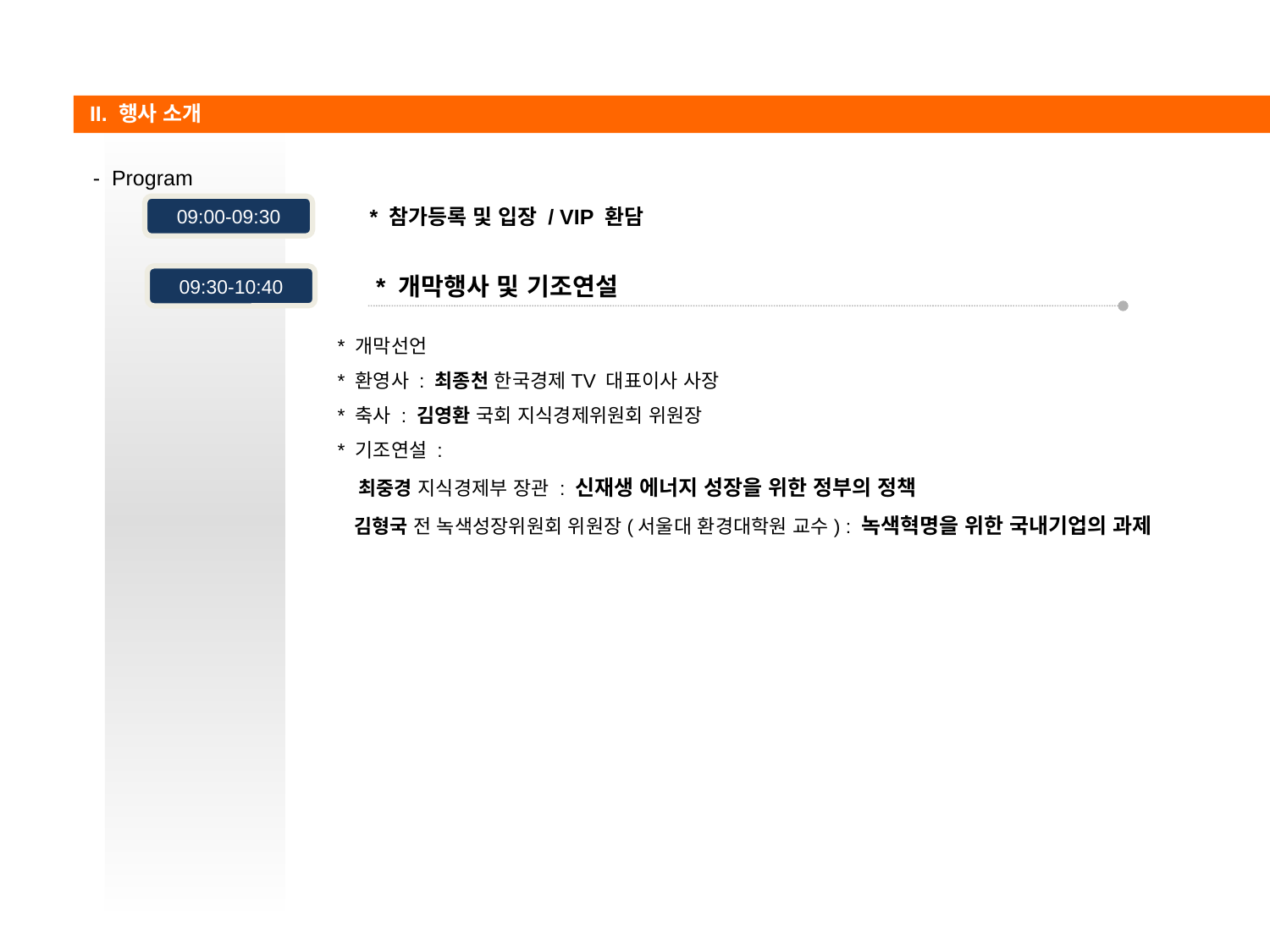

II. 행사 소개

 -  Program
09:00-09:30
* 참가등록 및 입장 / VIP 환담
09:30-10:40
  * 개막행사 및 기조연설

* 개막선언
* 환영사 : 최종천 한국경제TV 대표이사 사장
* 축사 : 김영환 국회 지식경제위원회 위원장
* 기조연설 :
   최중경 지식경제부 장관 : 신재생 에너지 성장을 위한 정부의 정책
   김형국 전 녹색성장위원회 위원장(서울대 환경대학원 교수) : 녹색혁명을 위한 국내기업의 과제